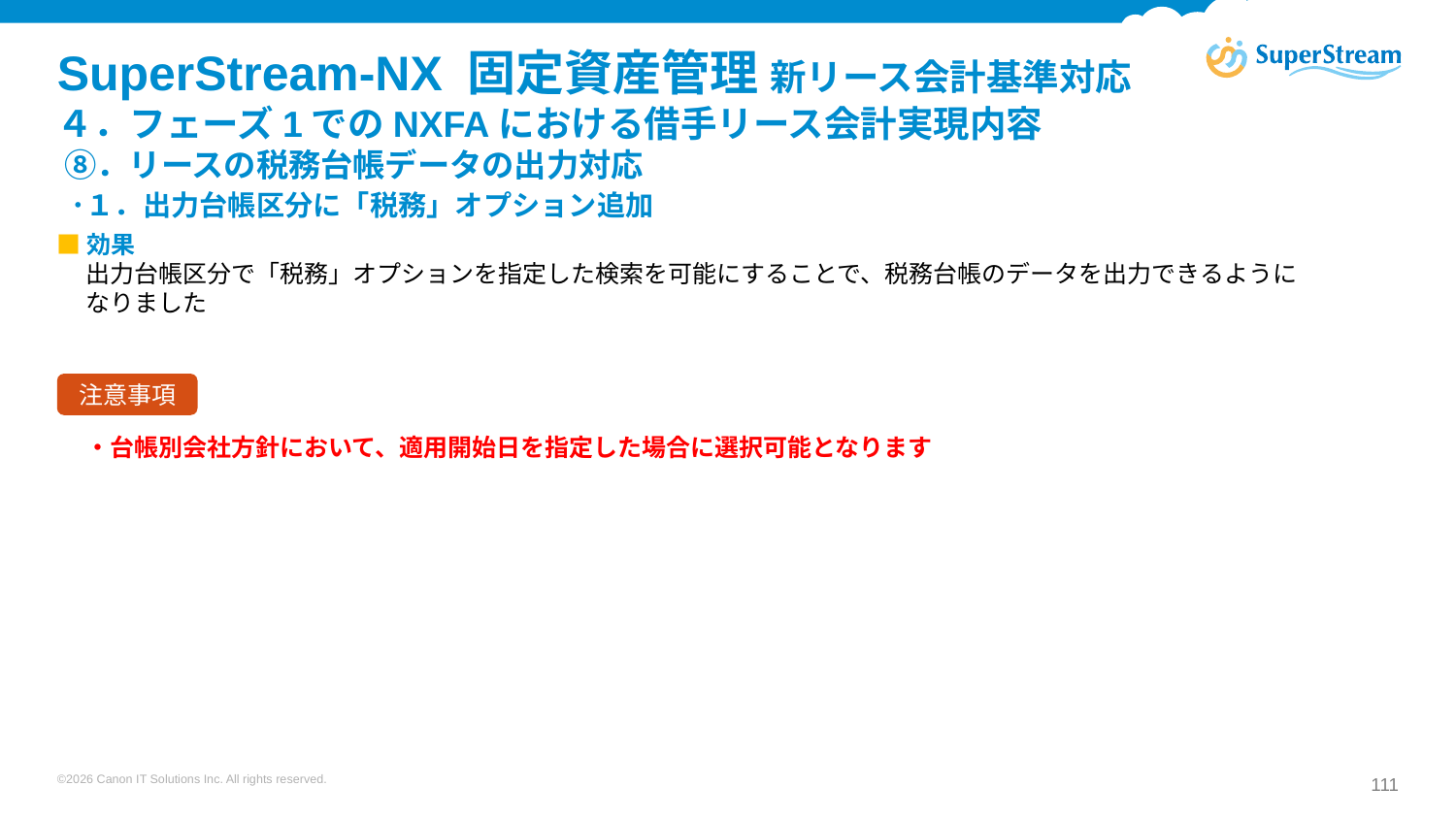

# SuperStream-NX 固定資産管理 新リース会計基準対応 ４．フェーズ1でのNXFAにおける借手リース会計実現内容 ⑧．リースの税務台帳データの出力対応 ･１．出力台帳区分に「税務」オプション追加
■効果
出力台帳区分で「税務」オプションを指定した検索を可能にすることで、税務台帳のデータを出力できるように
なりました

・台帳別会社方針において、適用開始日を指定した場合に選択可能となります

注意事項
©2026 Canon IT Solutions Inc. All rights reserved.
111